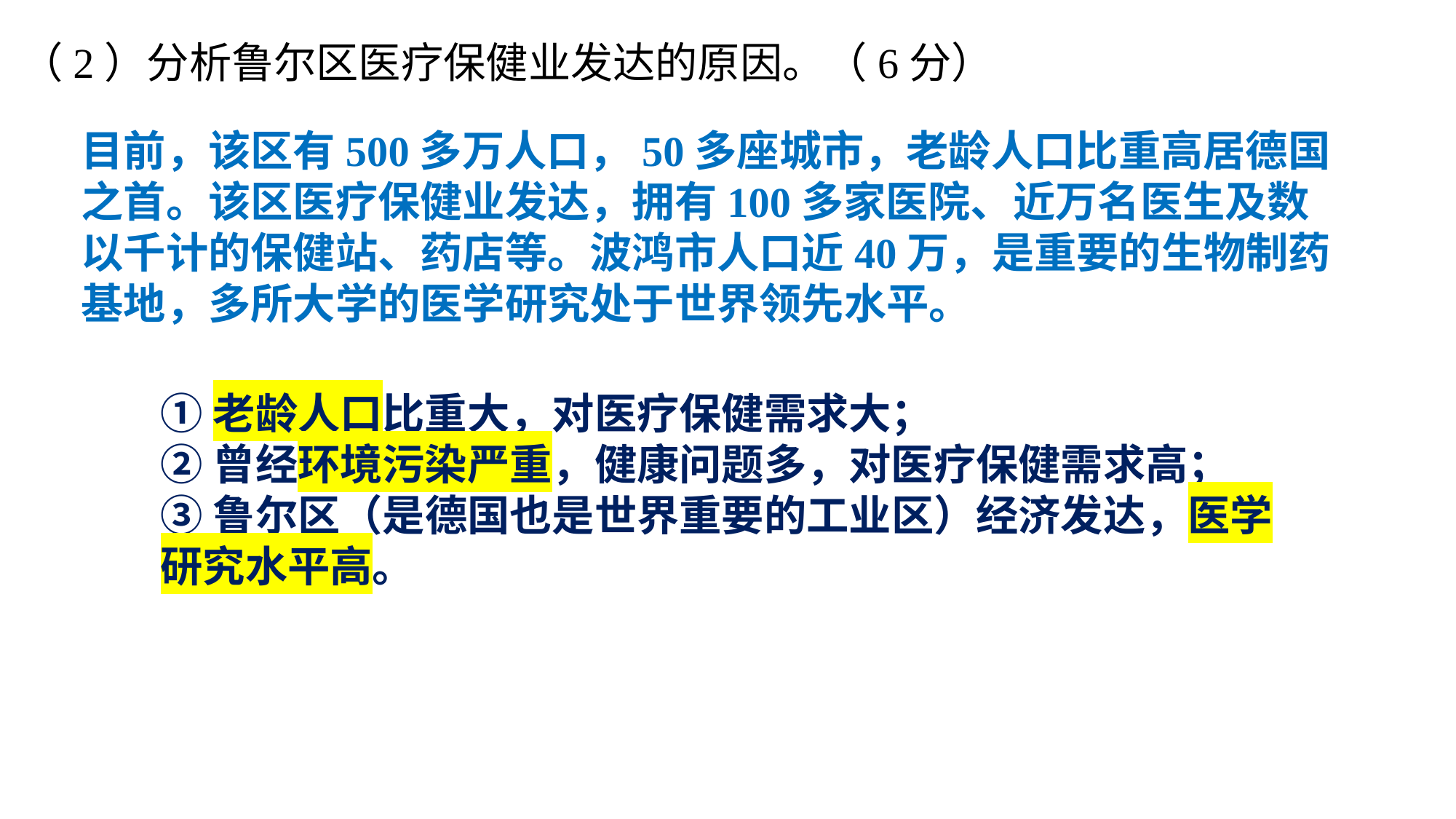

（2）分析鲁尔区医疗保健业发达的原因。（6分）

目前，该区有500多万人口，50多座城市，老龄人口比重高居德国之首。该区医疗保健业发达，拥有100多家医院、近万名医生及数以千计的保健站、药店等。波鸿市人口近40万，是重要的生物制药基地，多所大学的医学研究处于世界领先水平。
①老龄人口比重大，对医疗保健需求大；
②曾经环境污染严重，健康问题多，对医疗保健需求高；
③鲁尔区（是德国也是世界重要的工业区）经济发达，医学研究水平高。